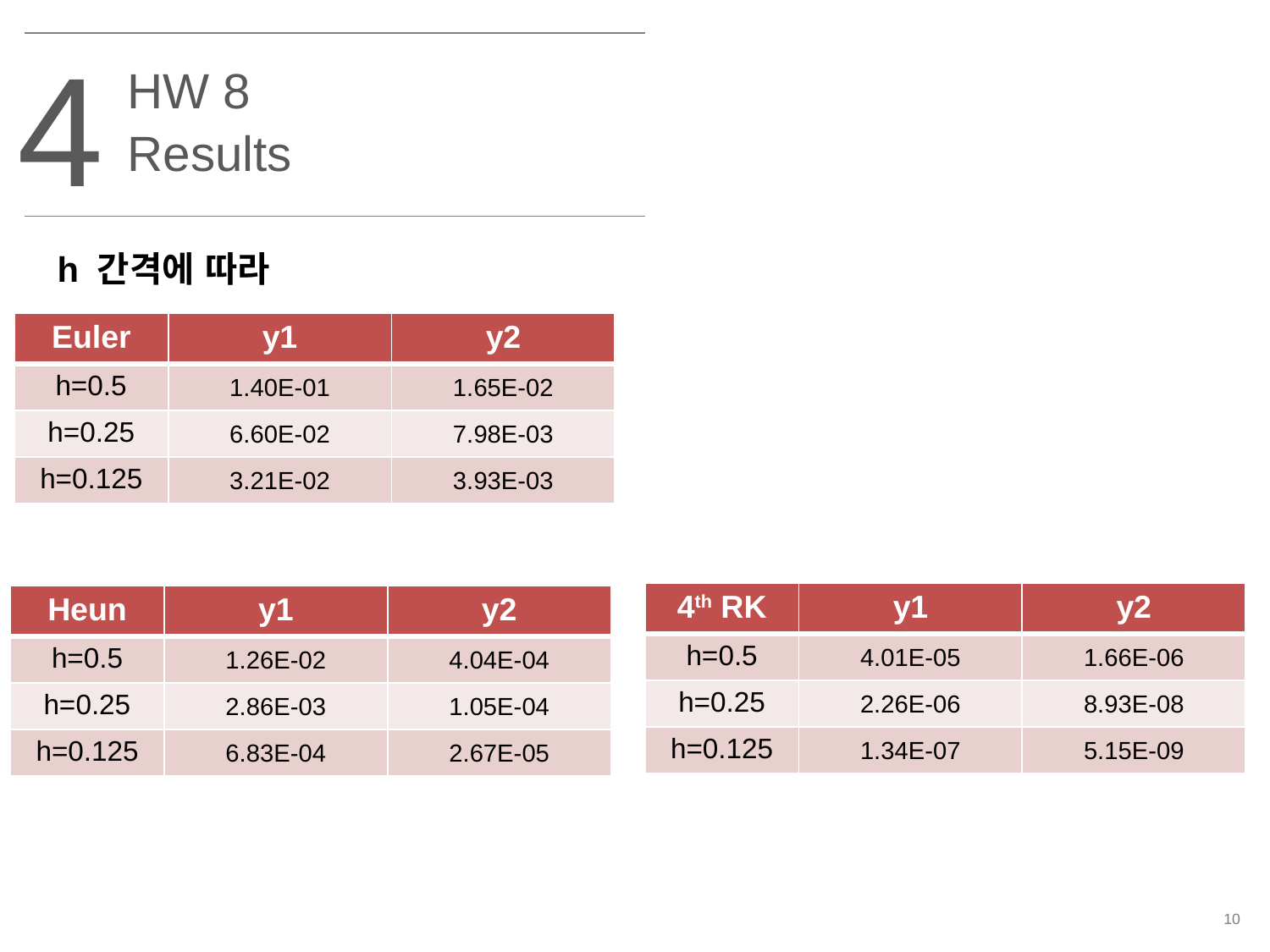

4
HW 8
Results
h 간격에 따라
| Euler | y1 | y2 |
| --- | --- | --- |
| h=0.5 | 1.40E-01 | 1.65E-02 |
| h=0.25 | 6.60E-02 | 7.98E-03 |
| h=0.125 | 3.21E-02 | 3.93E-03 |
| 4th RK | y1 | y2 |
| --- | --- | --- |
| h=0.5 | 4.01E-05 | 1.66E-06 |
| h=0.25 | 2.26E-06 | 8.93E-08 |
| h=0.125 | 1.34E-07 | 5.15E-09 |
| Heun | y1 | y2 |
| --- | --- | --- |
| h=0.5 | 1.26E-02 | 4.04E-04 |
| h=0.25 | 2.86E-03 | 1.05E-04 |
| h=0.125 | 6.83E-04 | 2.67E-05 |